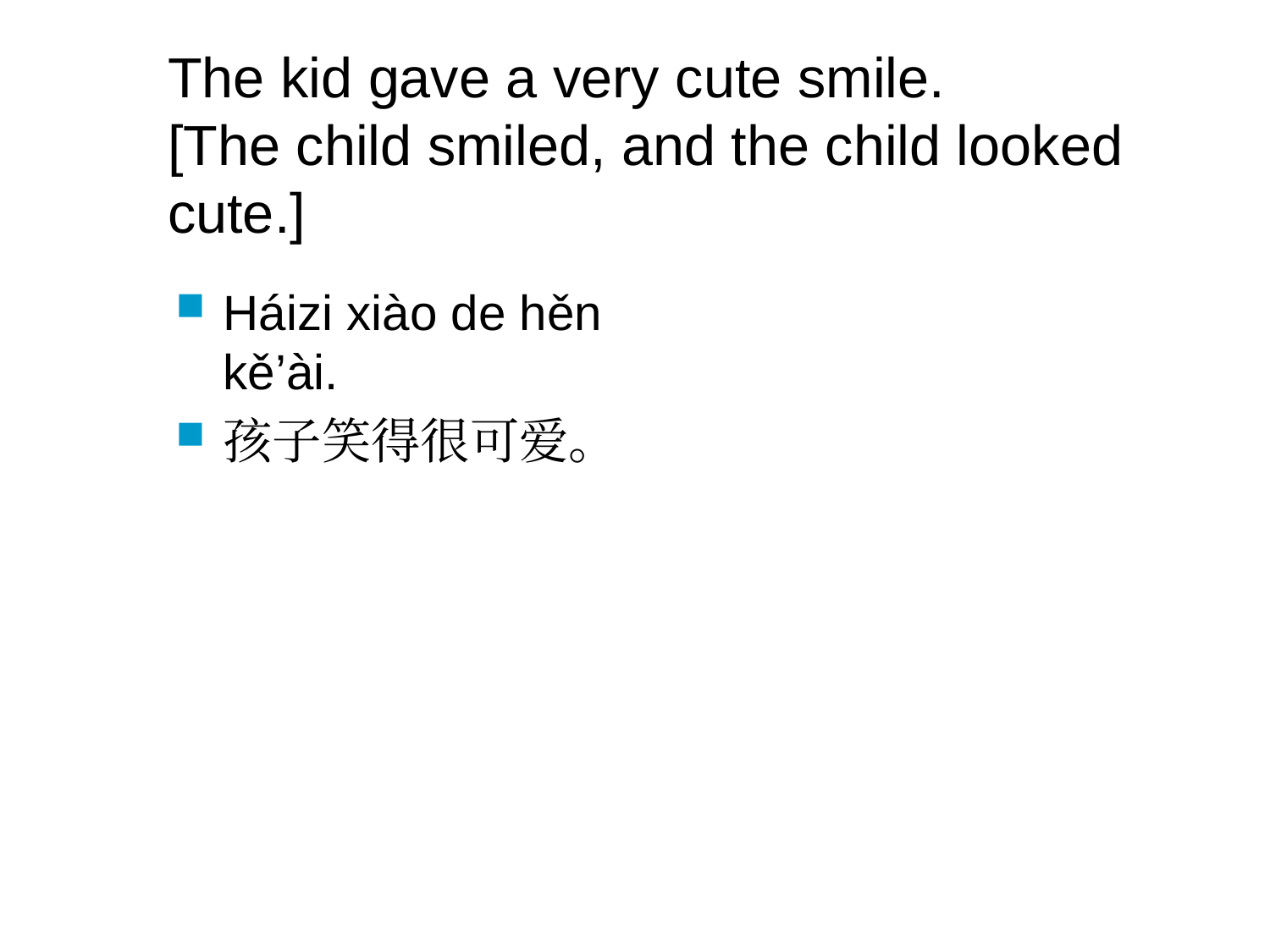

# The kid gave a very cute smile. [The child smiled, and the child looked cute.]
Háizi xiào de hěn kě’ài.
孩子笑得很可爱。